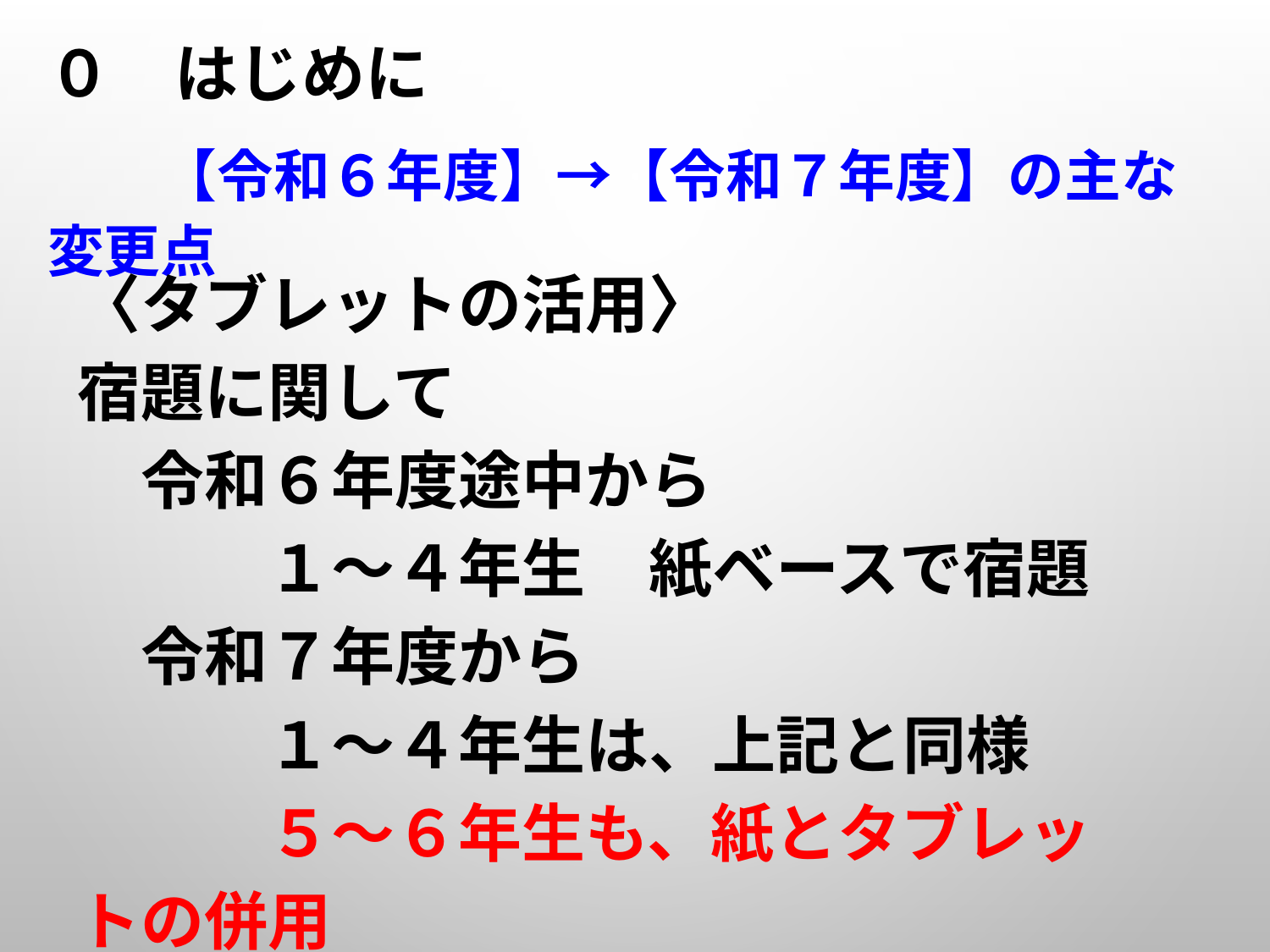

# ０　はじめに
　　【令和６年度】→【令和７年度】の主な変更点

〈タブレットの活用〉
宿題に関して
　令和６年度途中から
　　　１～４年生　紙ベースで宿題
　令和７年度から
　　　１～４年生は、上記と同様
　　　５～６年生も、紙とタブレットの併用